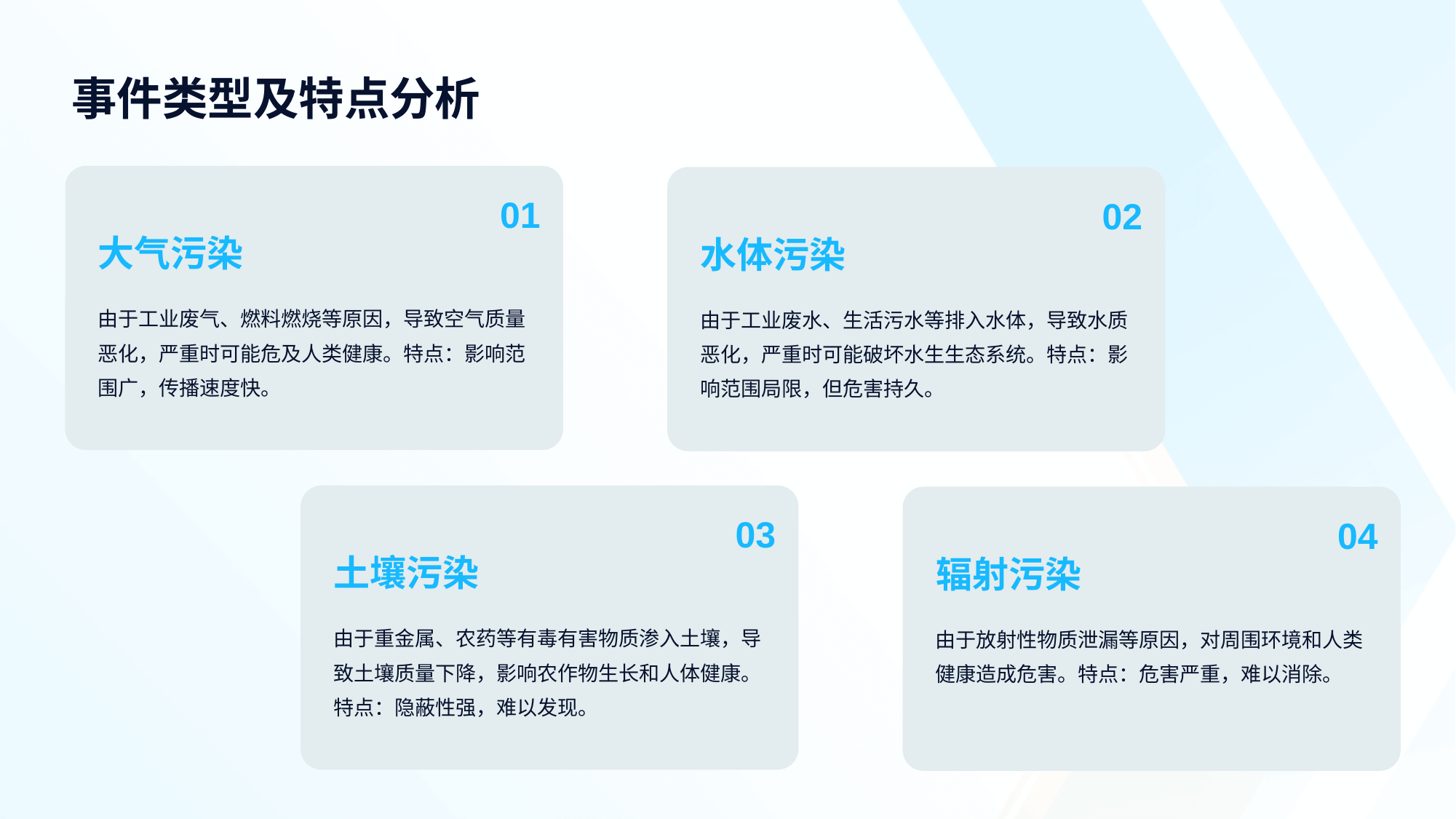

事件类型及特点分析

01
02
大气污染
水体污染
由于工业废气、燃料燃烧等原因，导致空气质量恶化，严重时可能危及人类健康。特点：影响范围广，传播速度快。
由于工业废水、生活污水等排入水体，导致水质恶化，严重时可能破坏水生生态系统。特点：影响范围局限，但危害持久。

03
04
土壤污染
辐射污染
由于重金属、农药等有毒有害物质渗入土壤，导致土壤质量下降，影响农作物生长和人体健康。特点：隐蔽性强，难以发现。
由于放射性物质泄漏等原因，对周围环境和人类健康造成危害。特点：危害严重，难以消除。